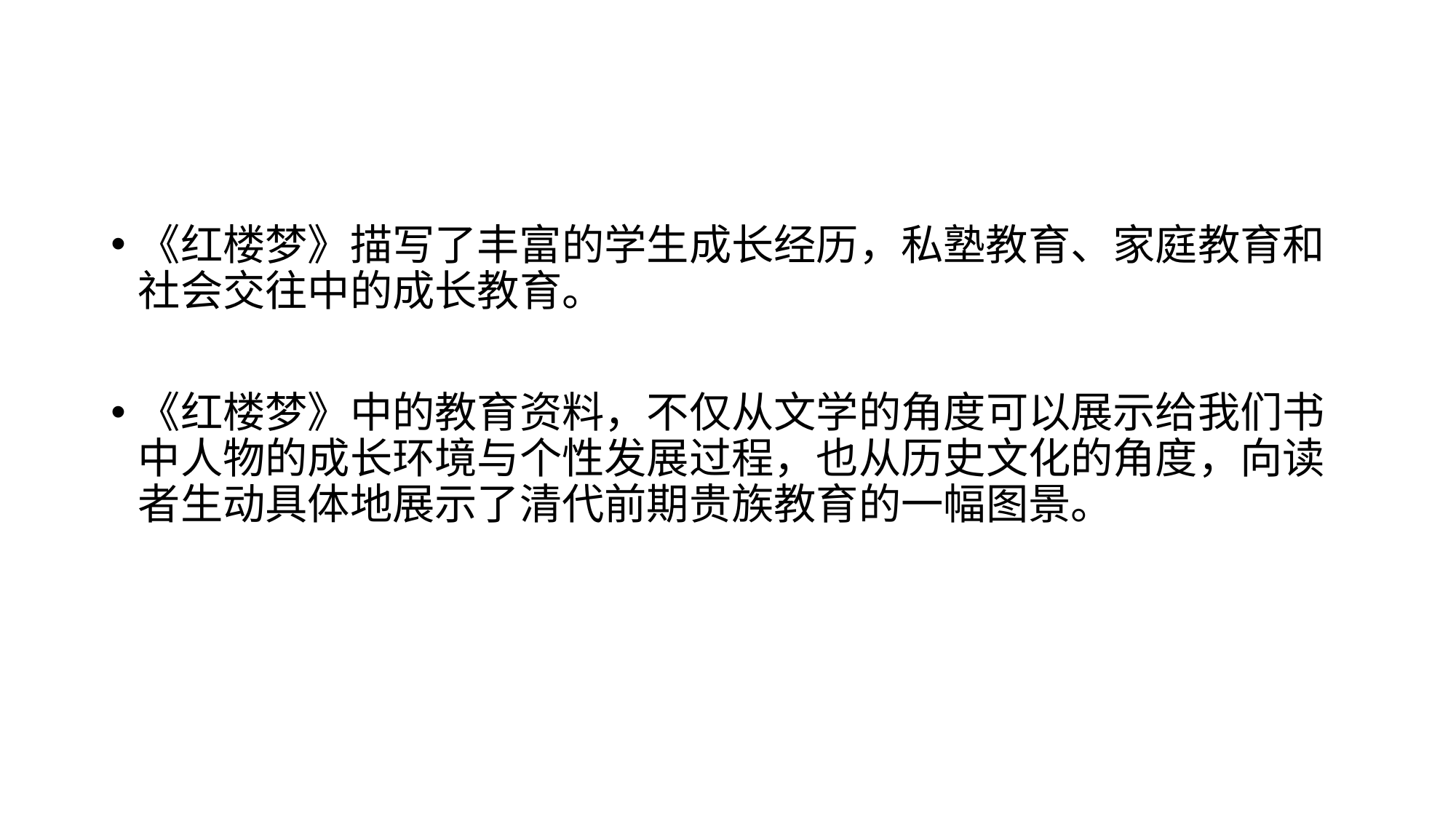

《红楼梦》描写了丰富的学生成长经历，私塾教育、家庭教育和社会交往中的成长教育。

《红楼梦》中的教育资料，不仅从文学的角度可以展示给我们书中人物的成长环境与个性发展过程，也从历史文化的角度，向读者生动具体地展示了清代前期贵族教育的一幅图景。